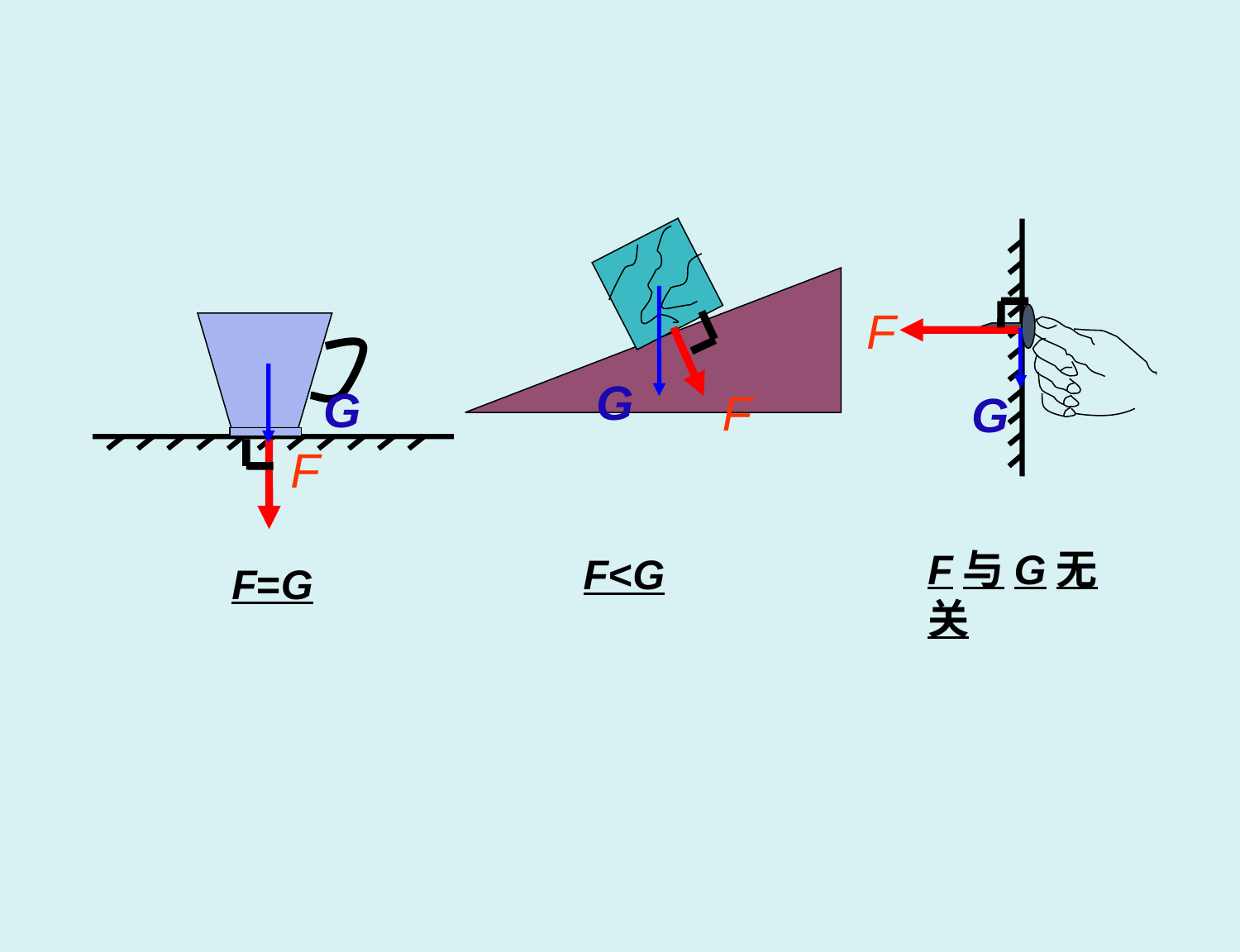

G
F

G

G
F
   F

F与G无关
F<G
F=G